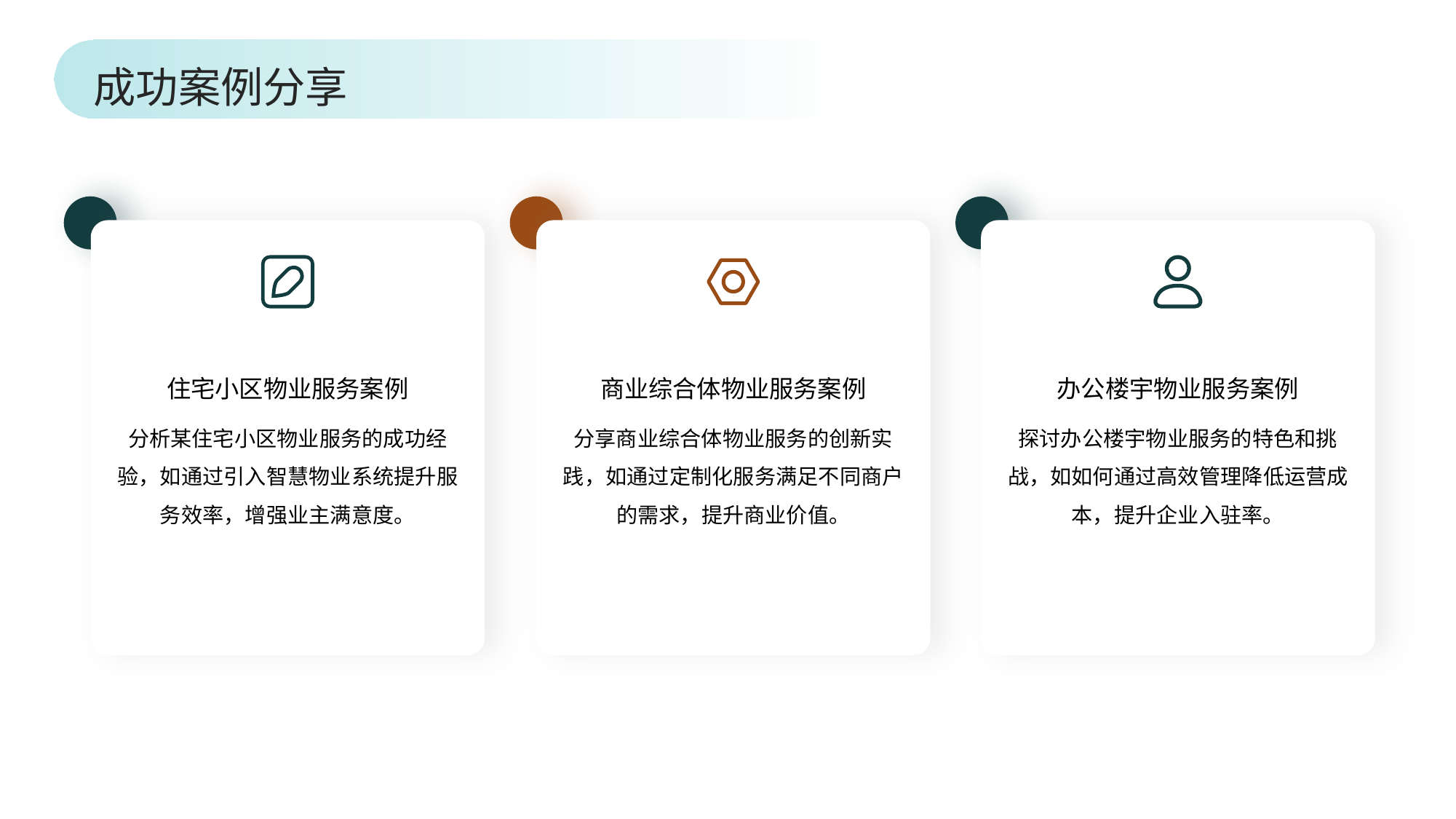

成功案例分享

住宅小区物业服务案例
商业综合体物业服务案例
办公楼宇物业服务案例
分析某住宅小区物业服务的成功经验，如通过引入智慧物业系统提升服务效率，增强业主满意度。
分享商业综合体物业服务的创新实践，如通过定制化服务满足不同商户的需求，提升商业价值。
探讨办公楼宇物业服务的特色和挑战，如如何通过高效管理降低运营成本，提升企业入驻率。